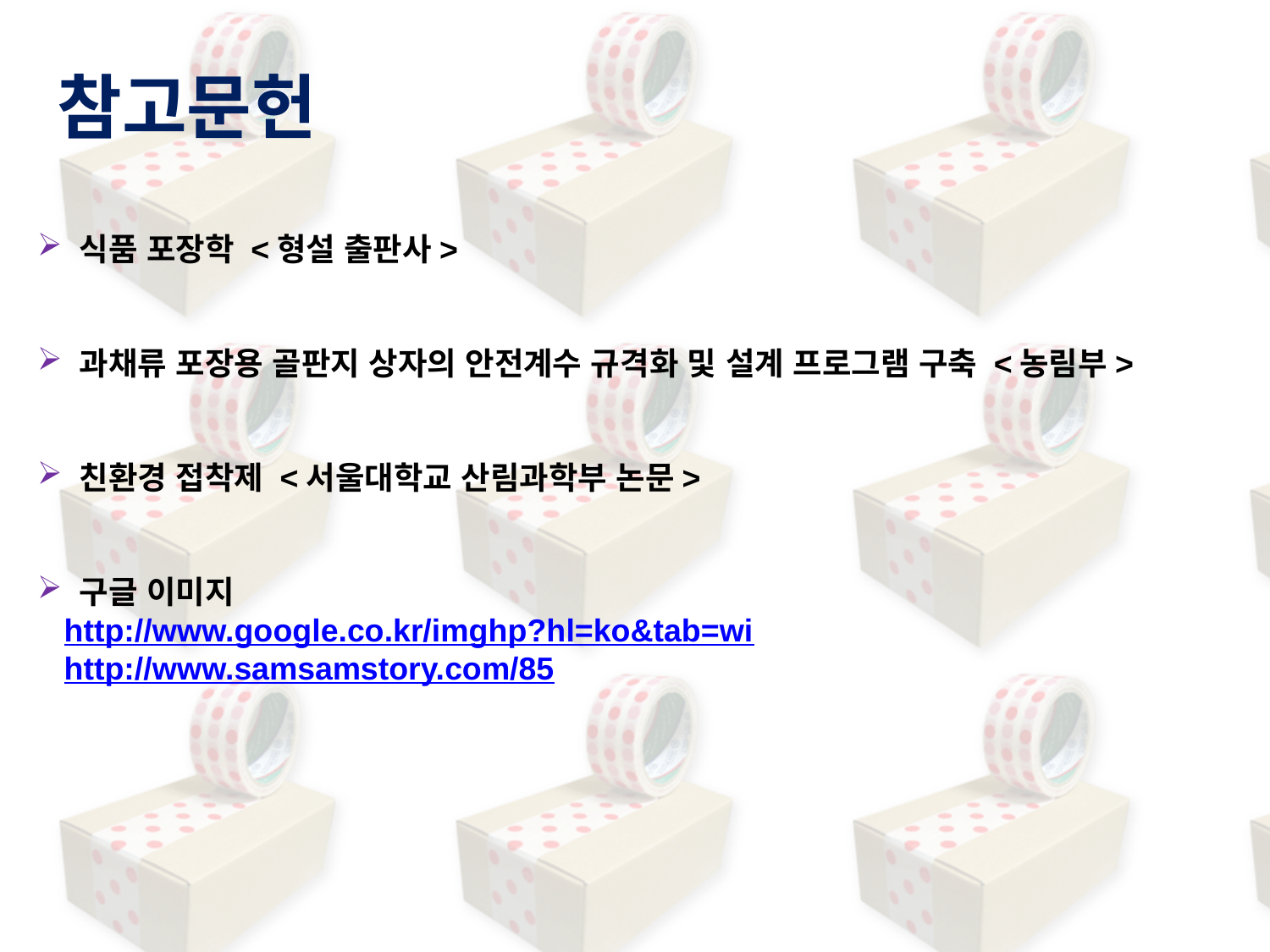

참고문헌
 식품 포장학 <형설 출판사>

 과채류 포장용 골판지 상자의 안전계수 규격화 및 설계 프로그램 구축 <농림부>

 친환경 접착제 <서울대학교 산림과학부 논문>

 구글 이미지
   http://www.google.co.kr/imghp?hl=ko&tab=wi
   http://www.samsamstory.com/85